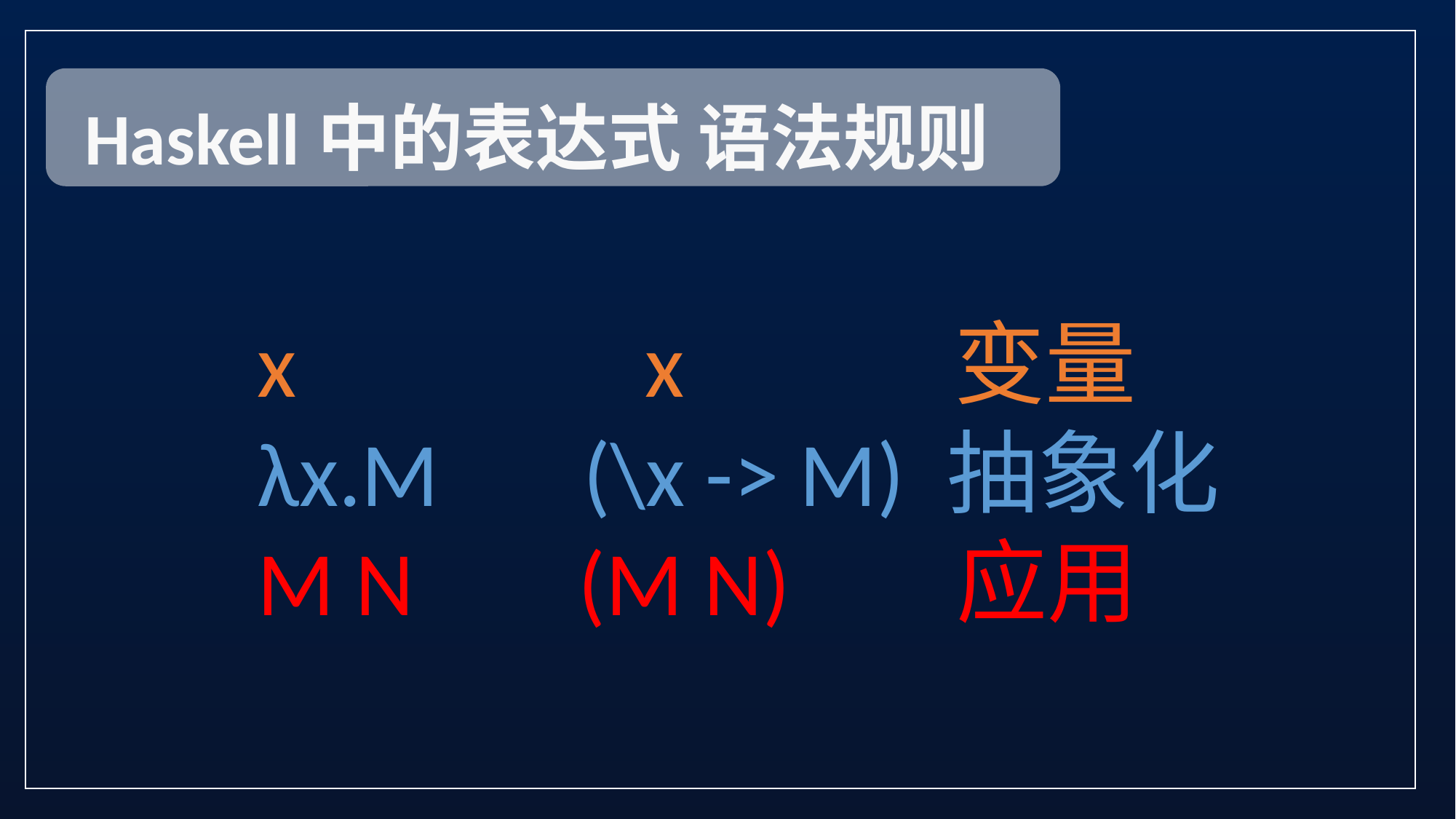

Haskell中的表达式 语法规则
x                 x            变量
λx.M       (\x -> M) 抽象化
M N        (M N)       应用